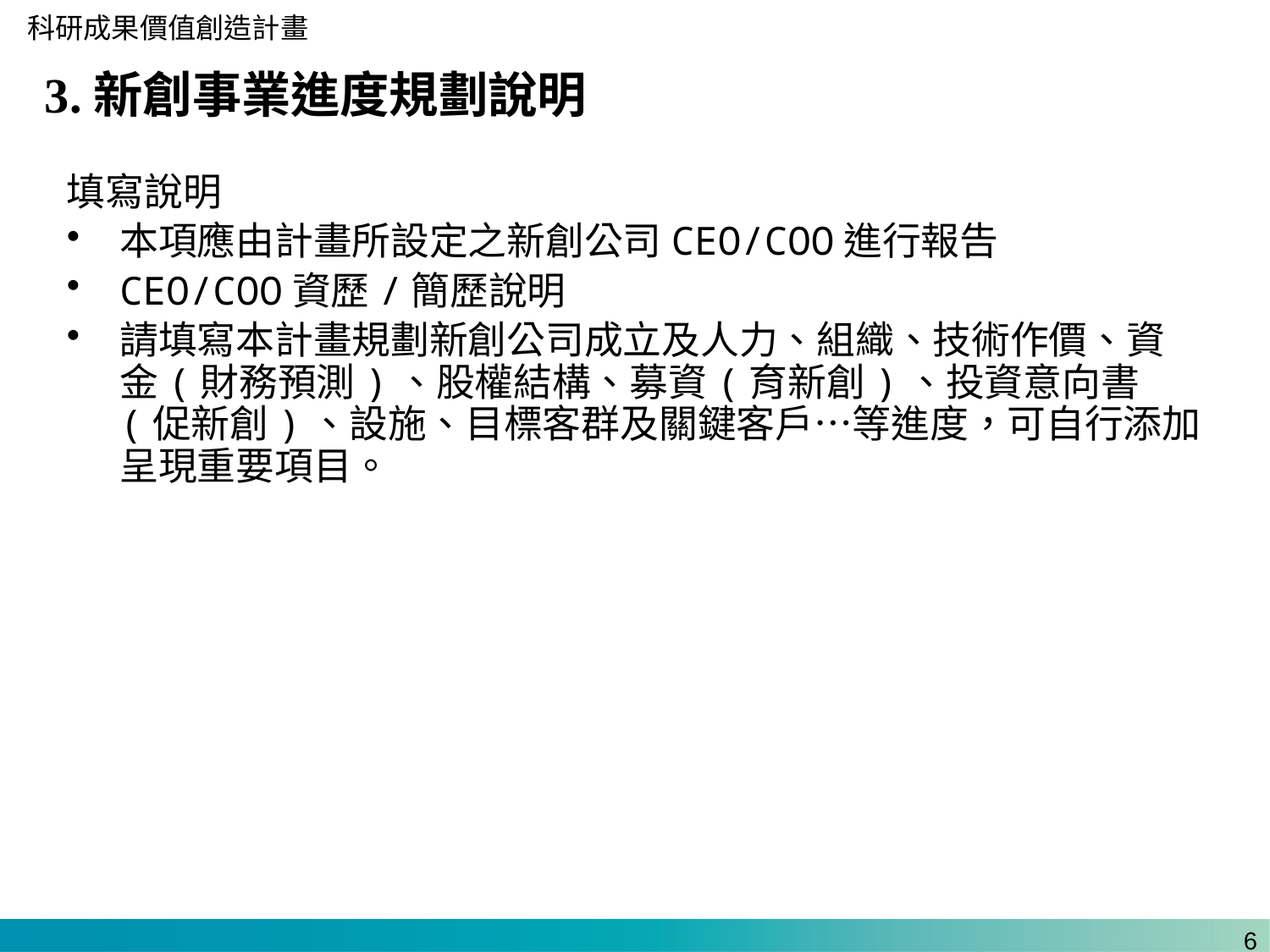

3.新創事業進度規劃說明
填寫說明
本項應由計畫所設定之新創公司CEO/COO進行報告
CEO/COO資歷/簡歷說明
請填寫本計畫規劃新創公司成立及人力、組織、技術作價、資金(財務預測)、股權結構、募資(育新創)、投資意向書(促新創)、設施、目標客群及關鍵客戶…等進度，可自行添加呈現重要項目。
6